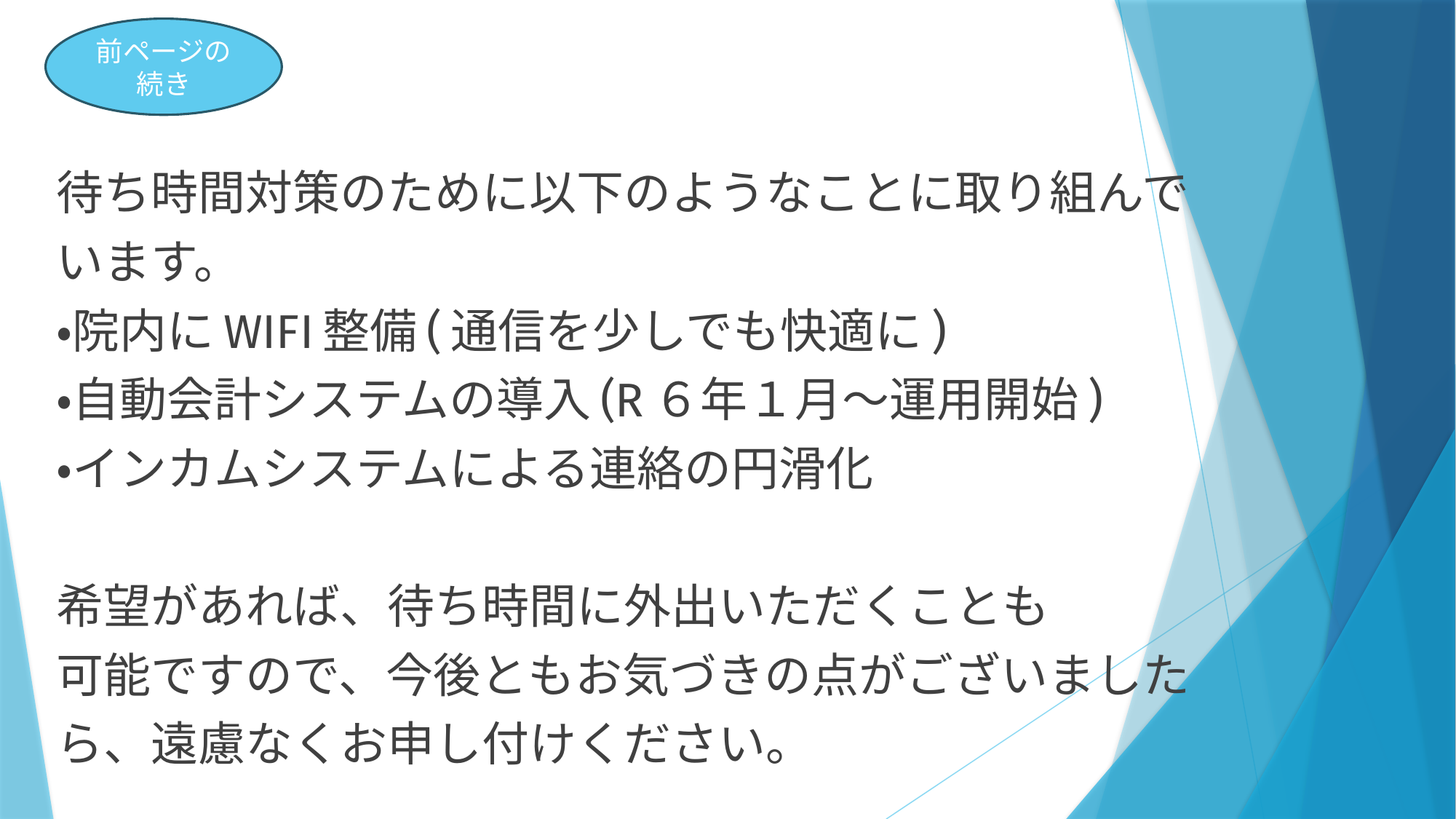

前ページの続き
待ち時間対策のために以下のようなことに取り組んで
います。
・院内にWIFI整備(通信を少しでも快適に)
・自動会計システムの導入(R６年１月～運用開始)
・インカムシステムによる連絡の円滑化

希望があれば、待ち時間に外出いただくことも
可能ですので、今後ともお気づきの点がございました
ら、遠慮なくお申し付けください。